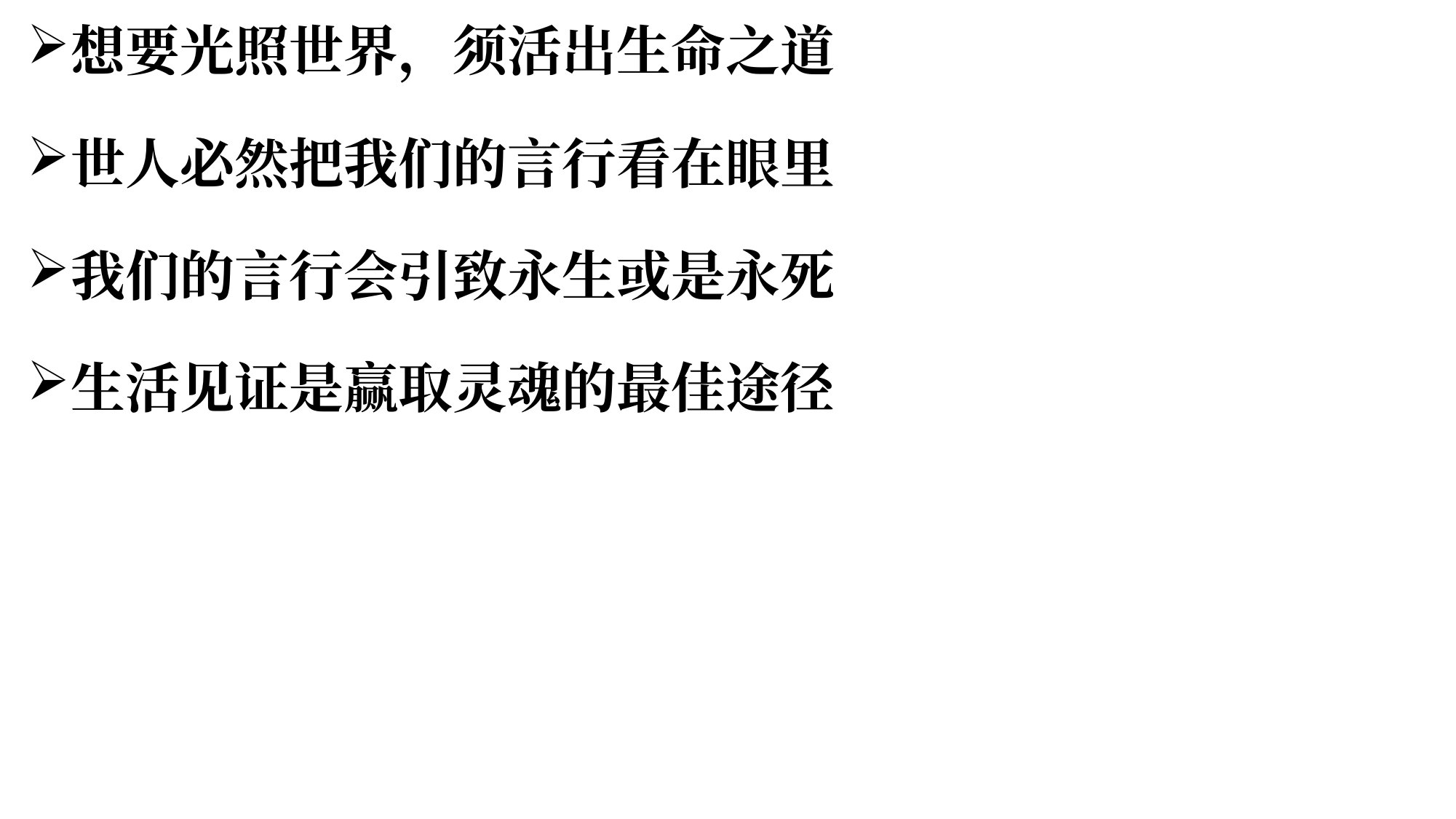

想要光照世界，须活出生命之道

世人必然把我们的言行看在眼里

我们的言行会引致永生或是永死

生活见证是赢取灵魂的最佳途径